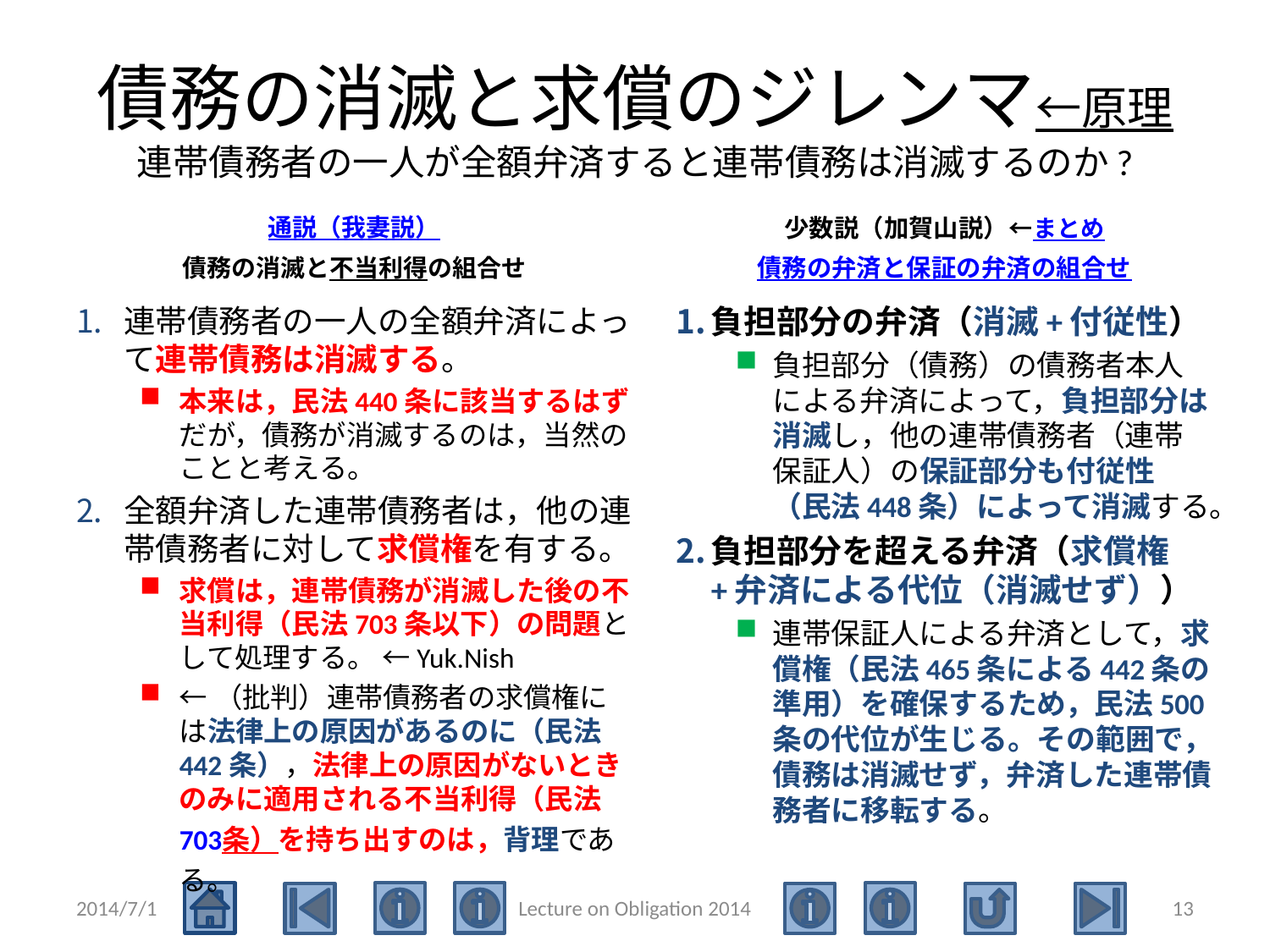

# 債務の消滅と求償のジレンマ←原理 連帯債務者の一人が全額弁済すると連帯債務は消滅するのか?
通説（我妻説）
債務の消滅と不当利得の組合せ
少数説（加賀山説）←まとめ
債務の弁済と保証の弁済の組合せ
連帯債務者の一人の全額弁済によって連帯債務は消滅する。
本来は，民法440条に該当するはずだが，債務が消滅するのは，当然のことと考える。
全額弁済した連帯債務者は，他の連帯債務者に対して求償権を有する。
求償は，連帯債務が消滅した後の不当利得（民法703条以下）の問題として処理する。 ←Yuk.Nish
←（批判）連帯債務者の求償権には法律上の原因があるのに（民法442条），法律上の原因がないときのみに適用される不当利得（民法703条）を持ち出すのは，背理である。

負担部分の弁済（消滅+付従性）
負担部分（債務）の債務者本人による弁済によって，負担部分は消滅し，他の連帯債務者（連帯保証人）の保証部分も付従性（民法448条）によって消滅する。
負担部分を超える弁済（求償権+弁済による代位（消滅せず））
連帯保証人による弁済として，求償権（民法465条による442条の準用）を確保するため，民法500条の代位が生じる。その範囲で，債務は消滅せず，弁済した連帯債務者に移転する。
2014/7/1
Lecture on Obligation 2014
13